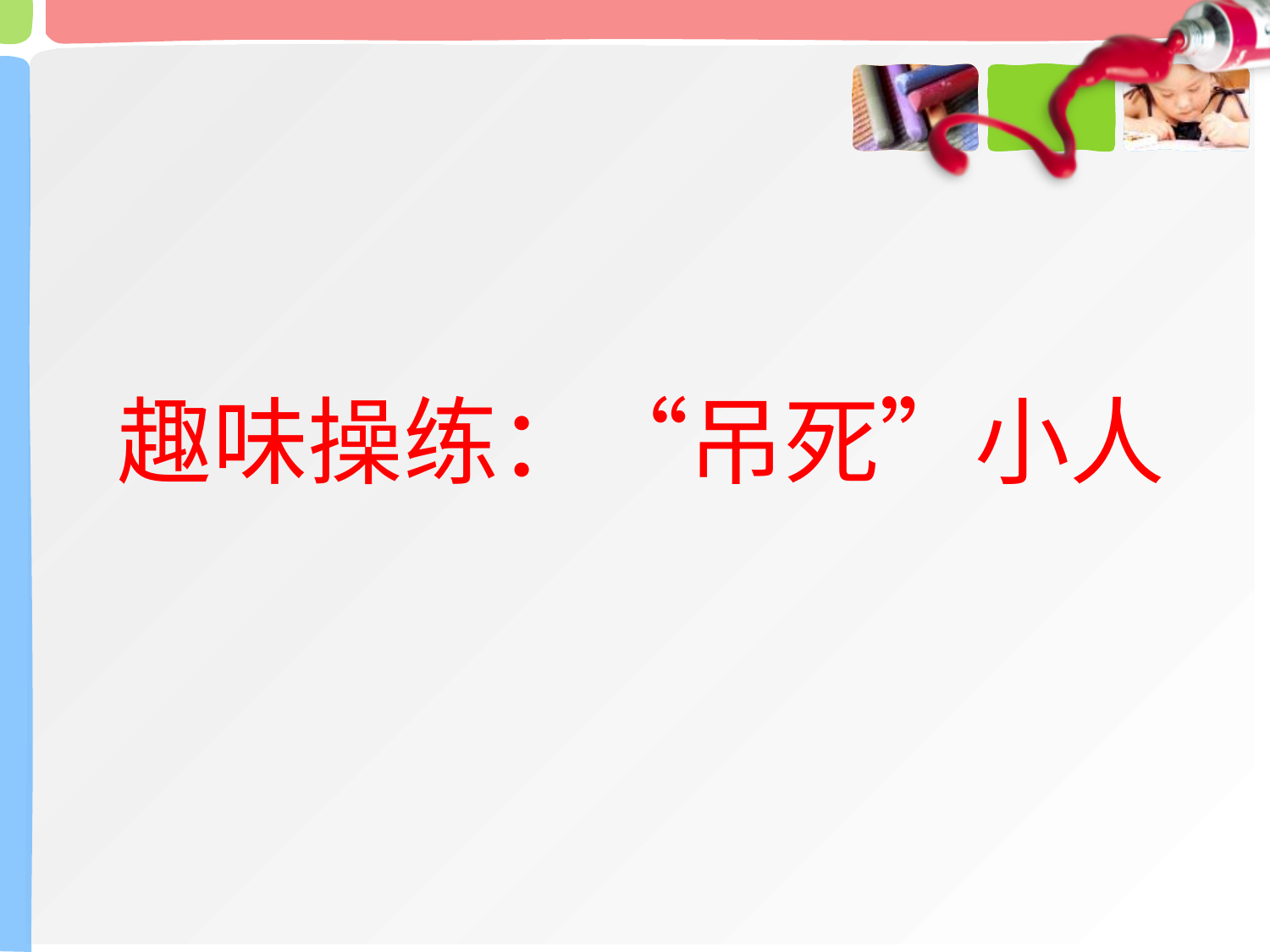

老师在黑板上画一个小人，再由上至下画四条间距相等的小短横线，随机在黑板上写上8个时间，然后带学生逐一用英语描述这些时间。然后由一个学生抽一道问题，全班齐读问题，然后猜测时间，猜错一次老师画一条线
趣味操练：“吊死”小人